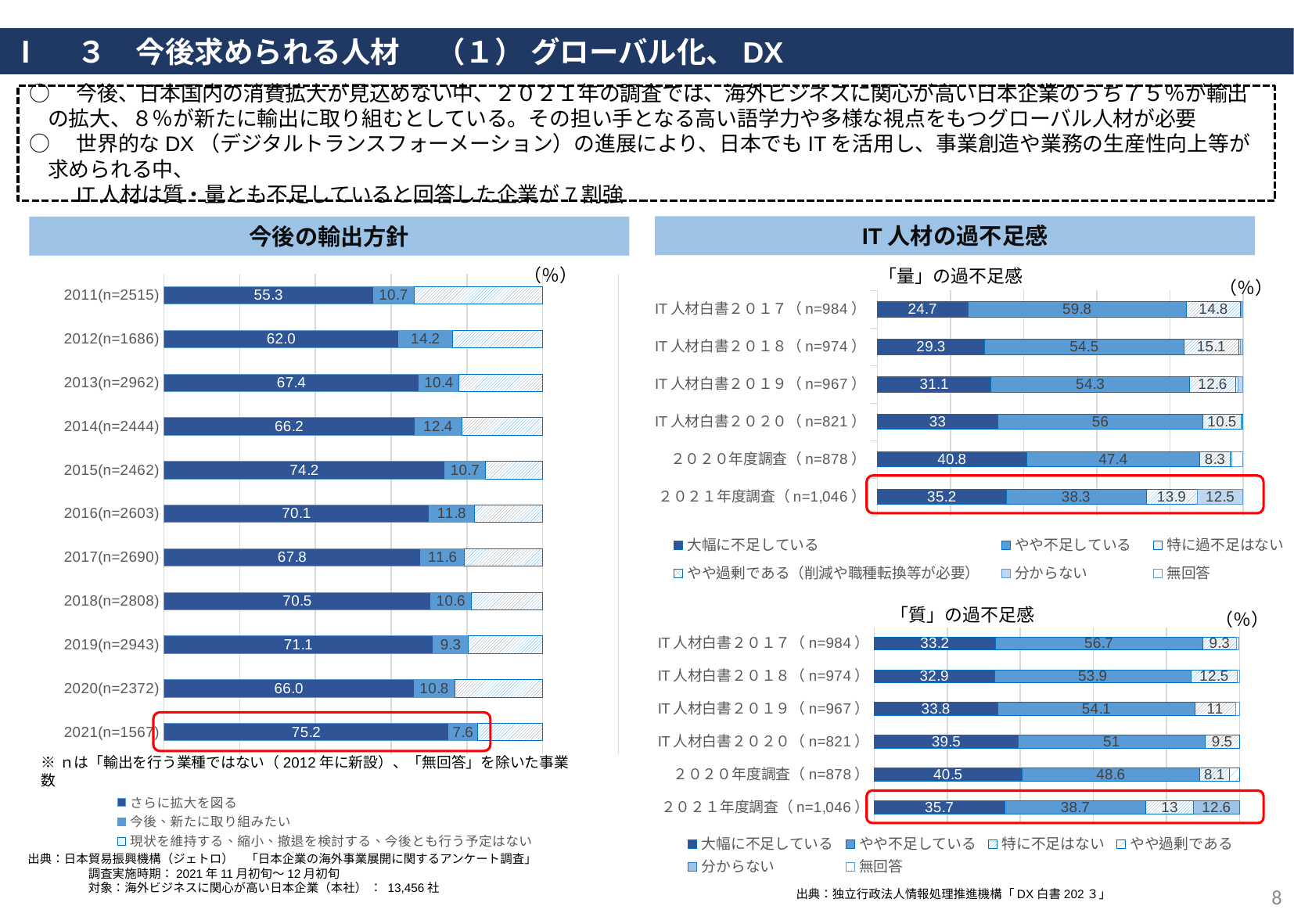

Ⅰ　３　今後求められる人材　 （１） グローバル化、DX
○　今後、日本国内の消費拡大が見込めない中、２０２１年の調査では、海外ビジネスに関心が高い日本企業のうち７５％が輸出の拡大、８％が新たに輸出に取り組むとしている。その担い手となる高い語学力や多様な視点をもつグローバル人材が必要
○　世界的なDX（デジタルトランスフォーメーション）の進展により、日本でもITを活用し、事業創造や業務の生産性向上等が求められる中、
　　IT人材は質・量とも不足していると回答した企業が7割強
IT人材の過不足感
今後の輸出方針

### Chart

| Category | さらに拡大を図る | 今後、新たに取り組みたい | 現状を維持する、縮小、撤退を検討する、今後とも行う予定はない |
|---|---|---|---|
| 2011(n=2515) | 55.3 | 10.7 | 34.0 |
| 2012(n=1686) | 62.0 | 14.2 | 23.8 |
| 2013(n=2962) | 67.4 | 10.4 | 22.199999999999996 |
| 2014(n=2444) | 66.2 | 12.4 | 21.4 |
| 2015(n=2462) | 74.2 | 10.7 | 15.099999999999998 |
| 2016(n=2603) | 70.1 | 11.8 | 18.100000000000005 |
| 2017(n=2690) | 67.8 | 11.6 | 20.6 |
| 2018(n=2808) | 70.5 | 10.6 | 18.9 |
| 2019(n=2943) | 71.1 | 9.3 | 19.600000000000005 |
| 2020(n=2372) | 66.0 | 10.8 | 23.2 |
| 2021(n=1567) | 75.2 | 7.6 | 17.199999999999996 |
（％）
「量」の過不足感
（％）

### Chart

| Category | 大幅に不足している | やや不足している | 特に過不足はない | やや過剰である（削減や職種転換等が必要） | 分からない | 無回答 |
|---|---|---|---|---|---|---|
| ２０２１年度調査（n=1,046） | 35.2 | 38.3 | 13.9 | 0.1 | 12.5 | None |
| ２０２０年度調査（n=878） | 40.8 | 47.4 | 8.3 | 0.3 | None | 3.2 |
| IT人材白書２０２０（n=821） | 33.0 | 56.0 | 10.5 | 0.5 | None | None |
| IT人材白書２０１９（n=967） | 31.1 | 54.3 | 12.6 | 0.6 | 1.3 | None |
| IT人材白書２０１８（n=974） | 29.3 | 54.5 | 15.1 | 0.4 | 0.7 | None |
| IT人材白書２０１７（n=984） | 24.7 | 59.8 | 14.8 | 0.2 | 0.5 | None |
「質」の過不足感
（％）

### Chart

| Category | 大幅に不足している | やや不足している | 特に不足はない | やや過剰である | 分からない | 無回答 |
|---|---|---|---|---|---|---|
| ２０２１年度調査（n=1,046） | 35.7 | 38.7 | 13.0 | None | 12.6 | None |
| ２０２０年度調査（n=878） | 40.5 | 48.6 | 8.1 | 2.9 | None | None |
| IT人材白書２０２０（n=821） | 39.5 | 51.0 | 9.5 | None | None | None |
| IT人材白書２０１９（n=967） | 33.8 | 54.1 | 11.0 | None | None | 1.1 |
| IT人材白書２０１８（n=974） | 32.9 | 53.9 | 12.5 | None | None | 0.7 |
| IT人材白書２０１７（n=984） | 33.2 | 56.7 | 9.3 | None | None | 0.7 |
※ｎは「輸出を行う業種ではない（2012年に新設）、「無回答」を除いた事業数

出典：日本貿易振興機構（ジェトロ）　「日本企業の海外事業展開に関するアンケート調査」
　　　　　調査実施時期：2021年11月初旬～12月初旬
　　　　　対象：海外ビジネスに関心が高い日本企業（本社） ： 13,456社
出典：独立行政法人情報処理推進機構「DX白書202３」
8